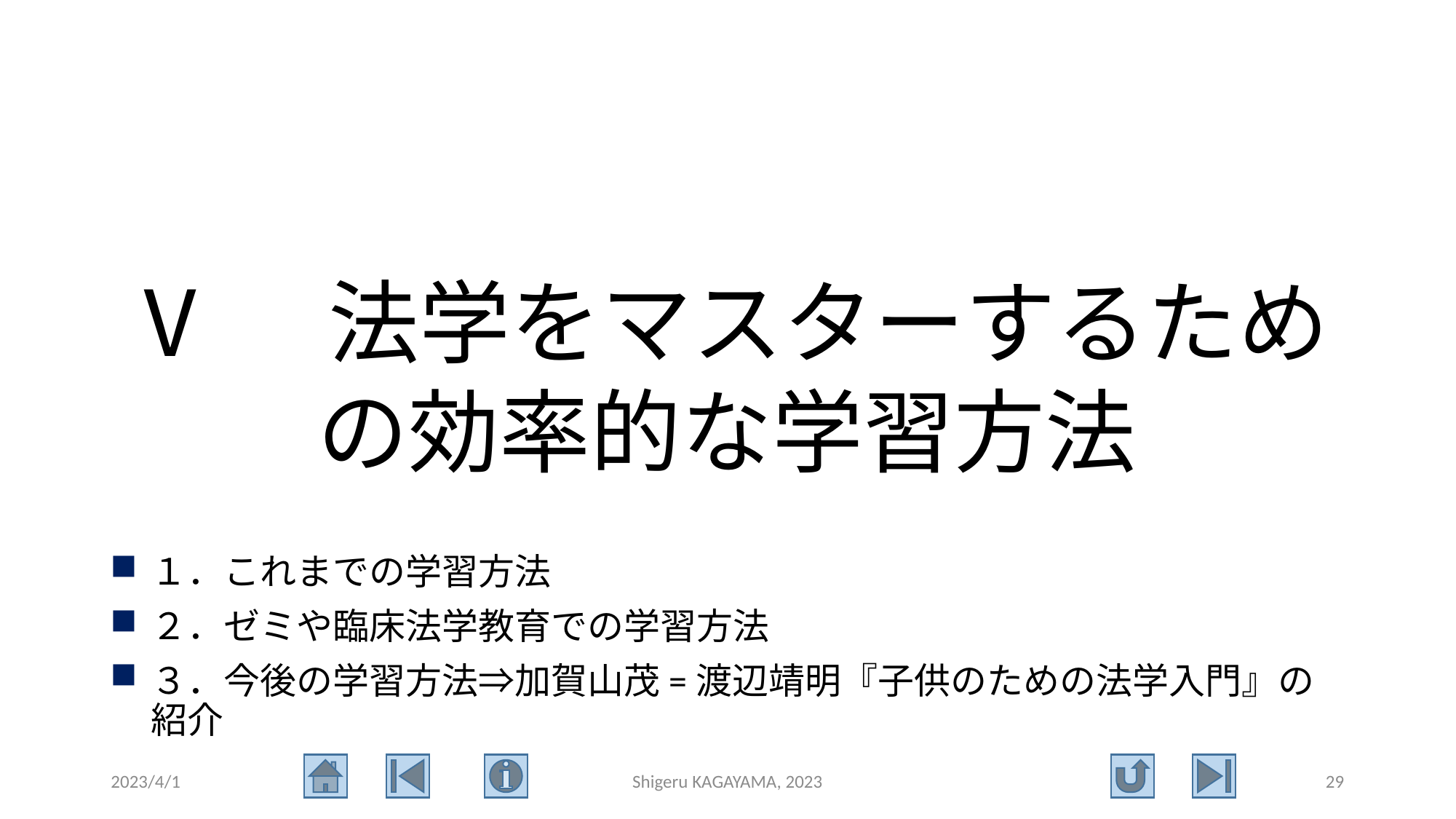

# Ⅴ　法学をマスターするための効率的な学習方法
１．これまでの学習方法
２．ゼミや臨床法学教育での学習方法
３．今後の学習方法⇒加賀山茂=渡辺靖明『子供のための法学入門』の紹介
2023/4/1
Shigeru KAGAYAMA, 2023
29